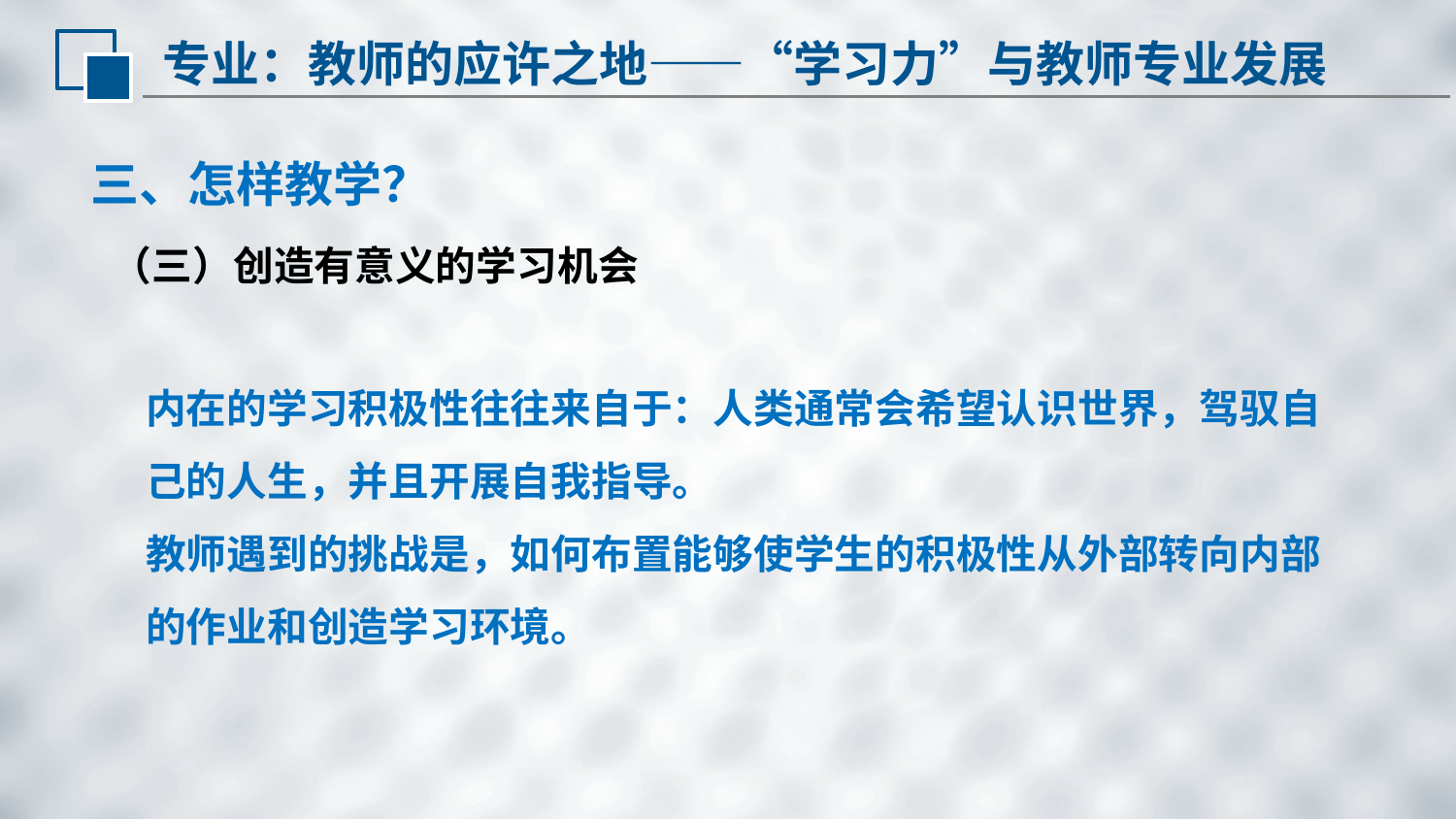

专业：教师的应许之地——“学习力”与教师专业发展

三、怎样教学？
（三）创造有意义的学习机会
内在的学习积极性往往来自于：人类通常会希望认识世界，驾驭自己的人生，并且开展自我指导。
教师遇到的挑战是，如何布置能够使学生的积极性从外部转向内部的作业和创造学习环境。